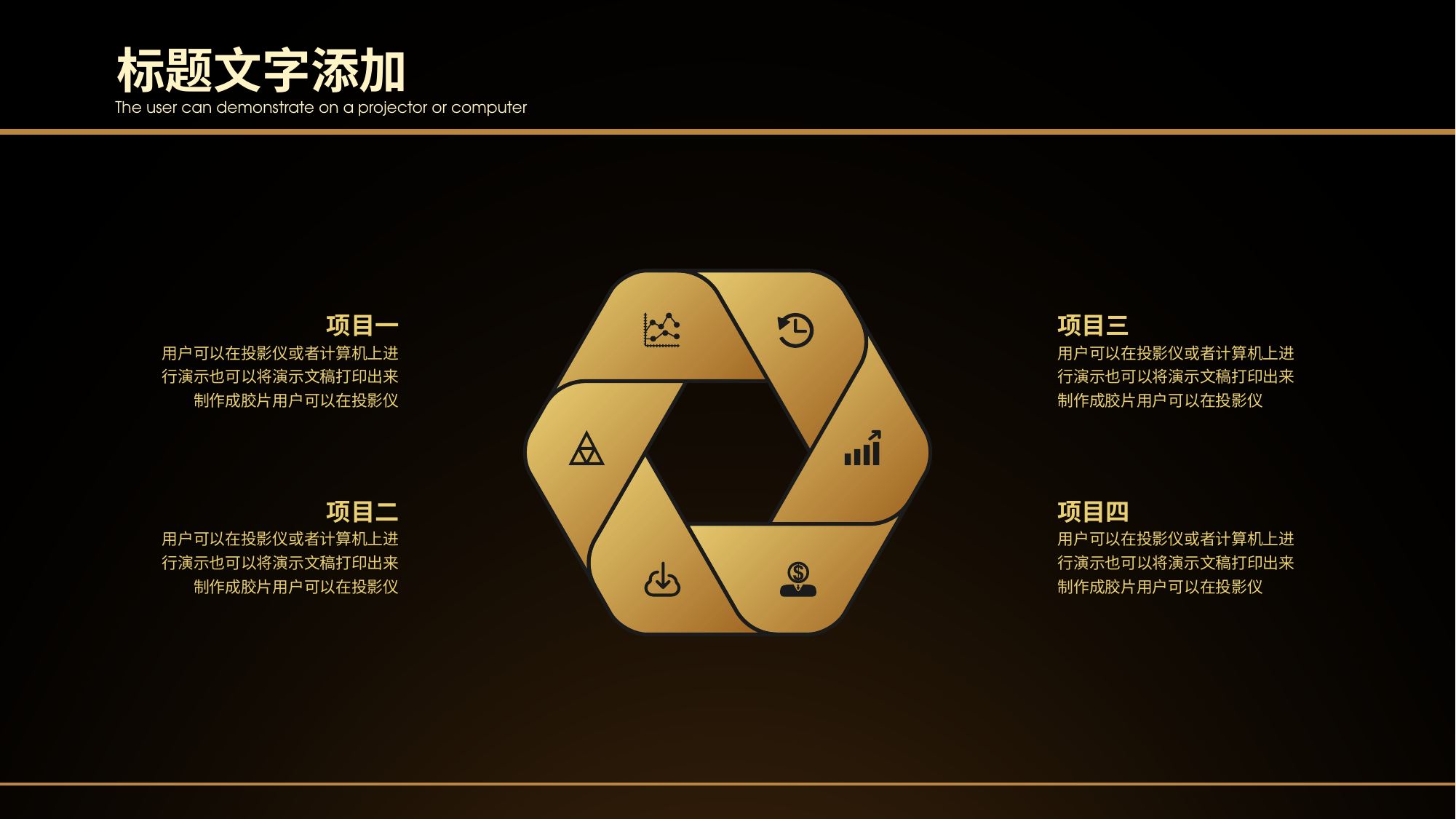

标题文字添加
The user can demonstrate on a projector or computer

项目一
用户可以在投影仪或者计算机上进行演示也可以将演示文稿打印出来制作成胶片用户可以在投影仪
项目三
用户可以在投影仪或者计算机上进行演示也可以将演示文稿打印出来制作成胶片用户可以在投影仪
项目二
用户可以在投影仪或者计算机上进行演示也可以将演示文稿打印出来制作成胶片用户可以在投影仪
项目四
用户可以在投影仪或者计算机上进行演示也可以将演示文稿打印出来制作成胶片用户可以在投影仪